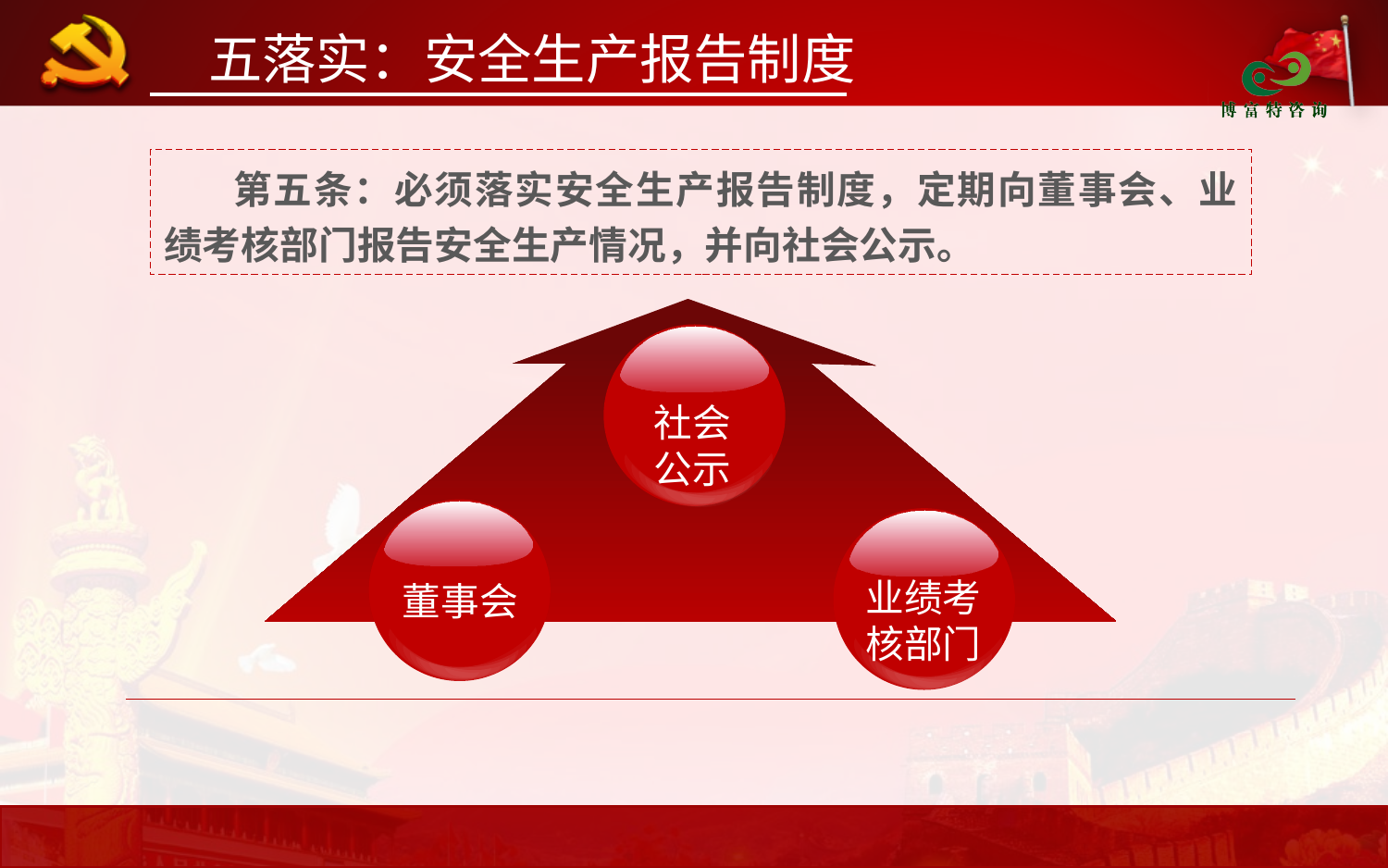

五落实：安全生产报告制度
第五条：必须落实安全生产报告制度，定期向董事会、业绩考核部门报告安全生产情况，并向社会公示。

社会
公示

董事会

业绩考核部门